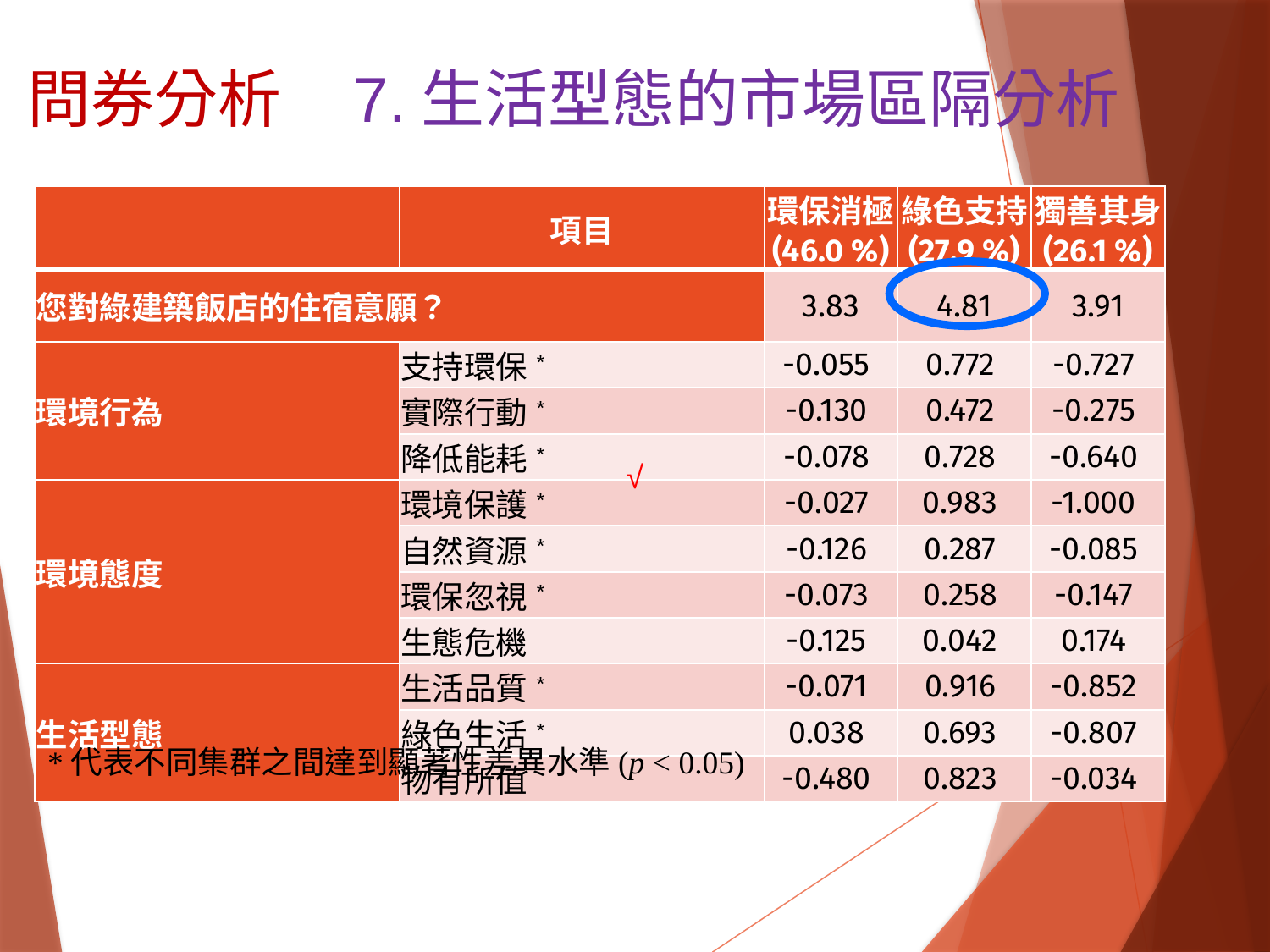

問券分析    7.生活型態的市場區隔分析
|  | 項目 | 環保消極 (46.0 %) | 綠色支持 (27.9 %) | 獨善其身 (26.1 %) |
| --- | --- | --- | --- | --- |
| 您對綠建築飯店的住宿意願？ |  | 3.83 | 4.81 | 3.91 |
| 環境行為 | 支持環保\* | -0.055 | 0.772 | -0.727 |
|  | 實際行動\* | -0.130 | 0.472 | -0.275 |
|  | 降低能耗\* | -0.078 | 0.728 | -0.640 |
| 環境態度 | 環境保護\* | -0.027 | 0.983 | -1.000 |
|  | 自然資源\* | -0.126 | 0.287 | -0.085 |
|  | 環保忽視\* | -0.073 | 0.258 | -0.147 |
|  | 生態危機 | -0.125 | 0.042 | 0.174 |
| 生活型態 | 生活品質\* | -0.071 | 0.916 | -0.852 |
|  | 綠色生活\* | 0.038 | 0.693 | -0.807 |
|  | 物有所值 | -0.480 | 0.823 | -0.034 |

√
*代表不同集群之間達到顯著性差異水準(p < 0.05)